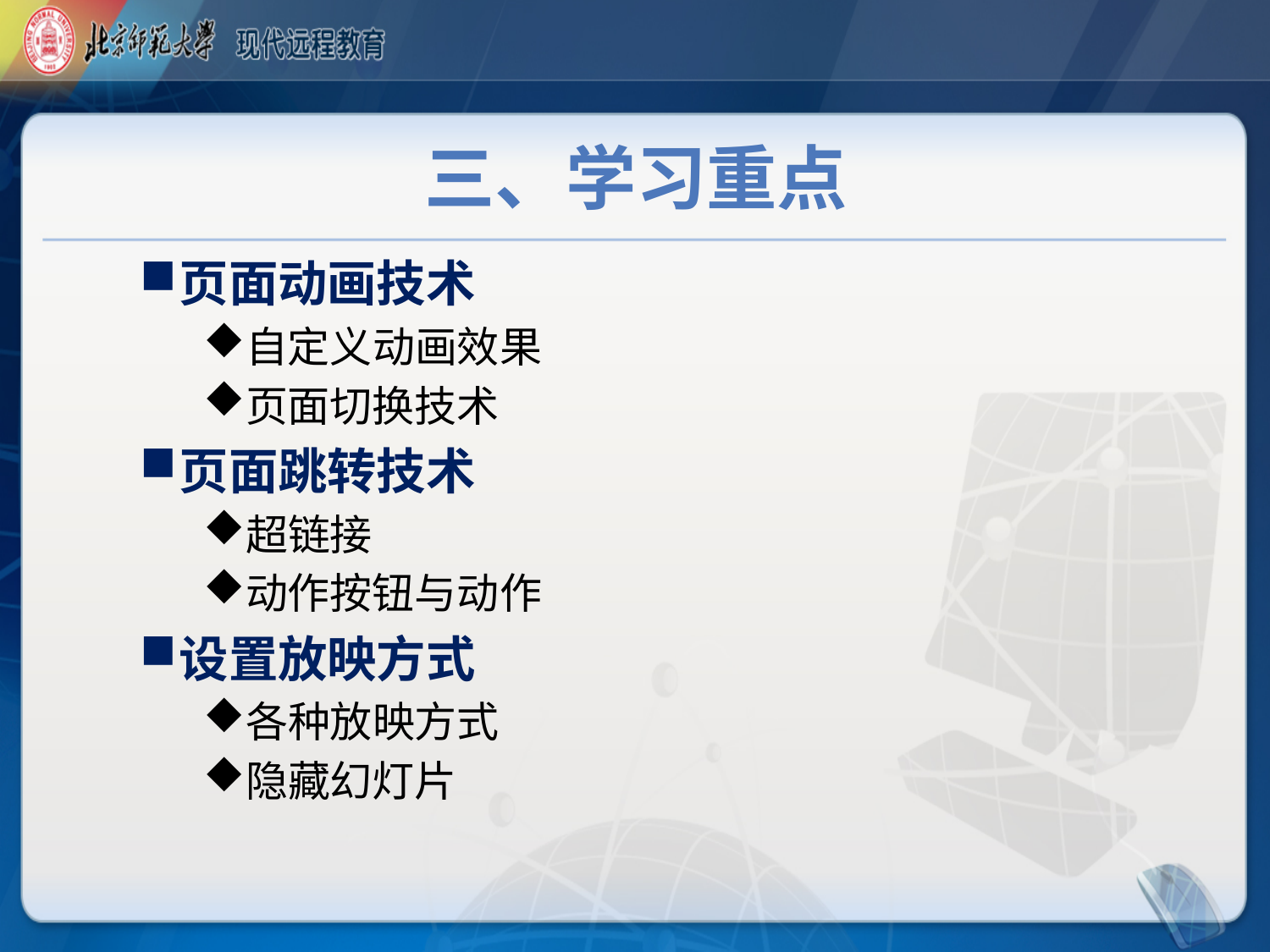

# 三、学习重点
页面动画技术
自定义动画效果
页面切换技术
页面跳转技术
超链接
动作按钮与动作
设置放映方式
各种放映方式
隐藏幻灯片